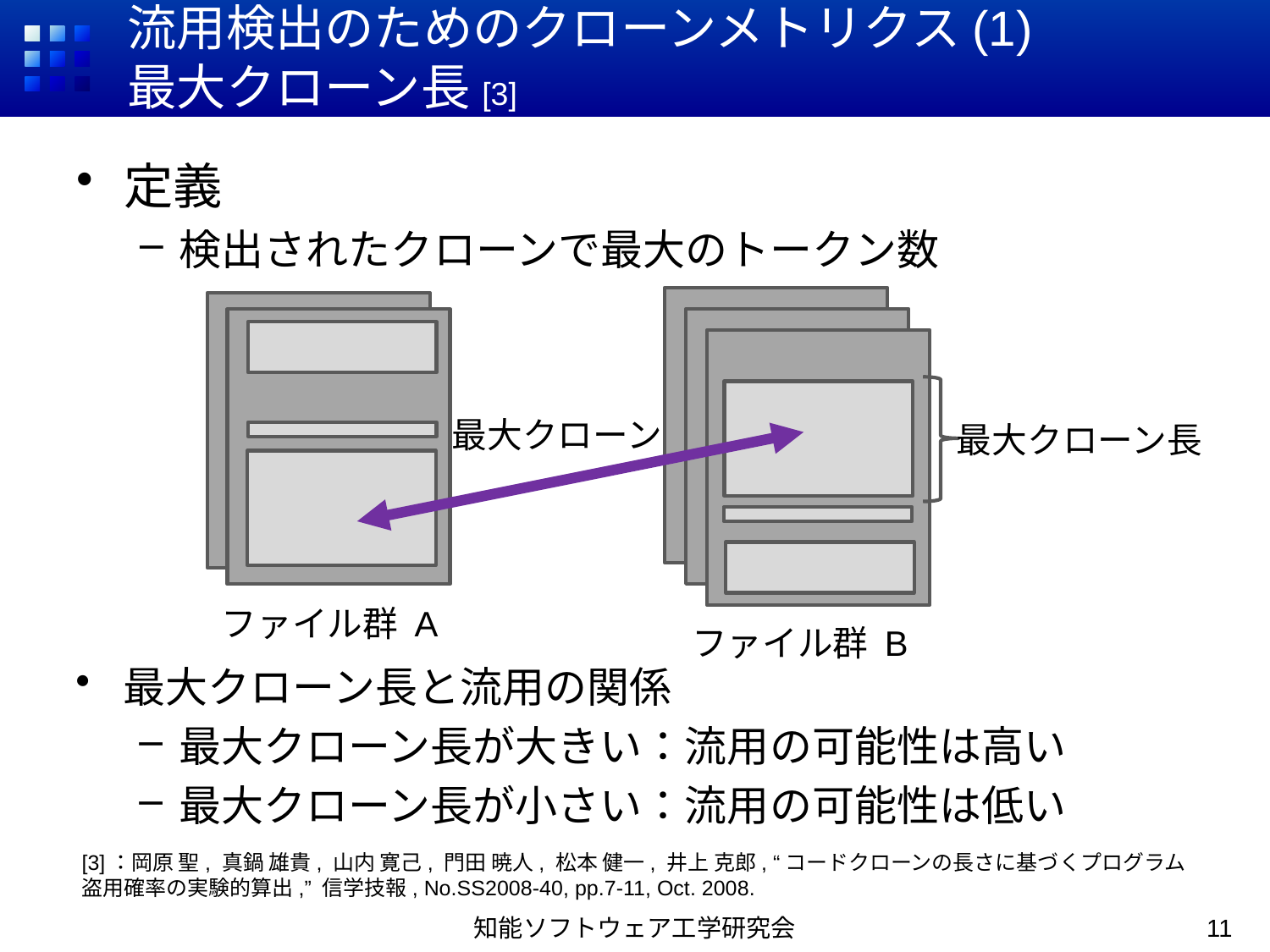

# 流用検出のためのクローンメトリクス(1) 最大クローン長[3]
定義
検出されたクローンで最大のトークン数

最大クローン
最大クローン長

ファイル群 A
ファイル群 B
最大クローン長と流用の関係
最大クローン長が大きい：流用の可能性は高い
最大クローン長が小さい：流用の可能性は低い
[3]：岡原 聖, 真鍋 雄貴, 山内 寛己, 門田 暁人, 松本 健一, 井上 克郎, “コードクローンの長さに基づくプログラム盗用確率の実験的算出,” 信学技報, No.SS2008-40, pp.7-11, Oct. 2008.
知能ソフトウェア工学研究会
11